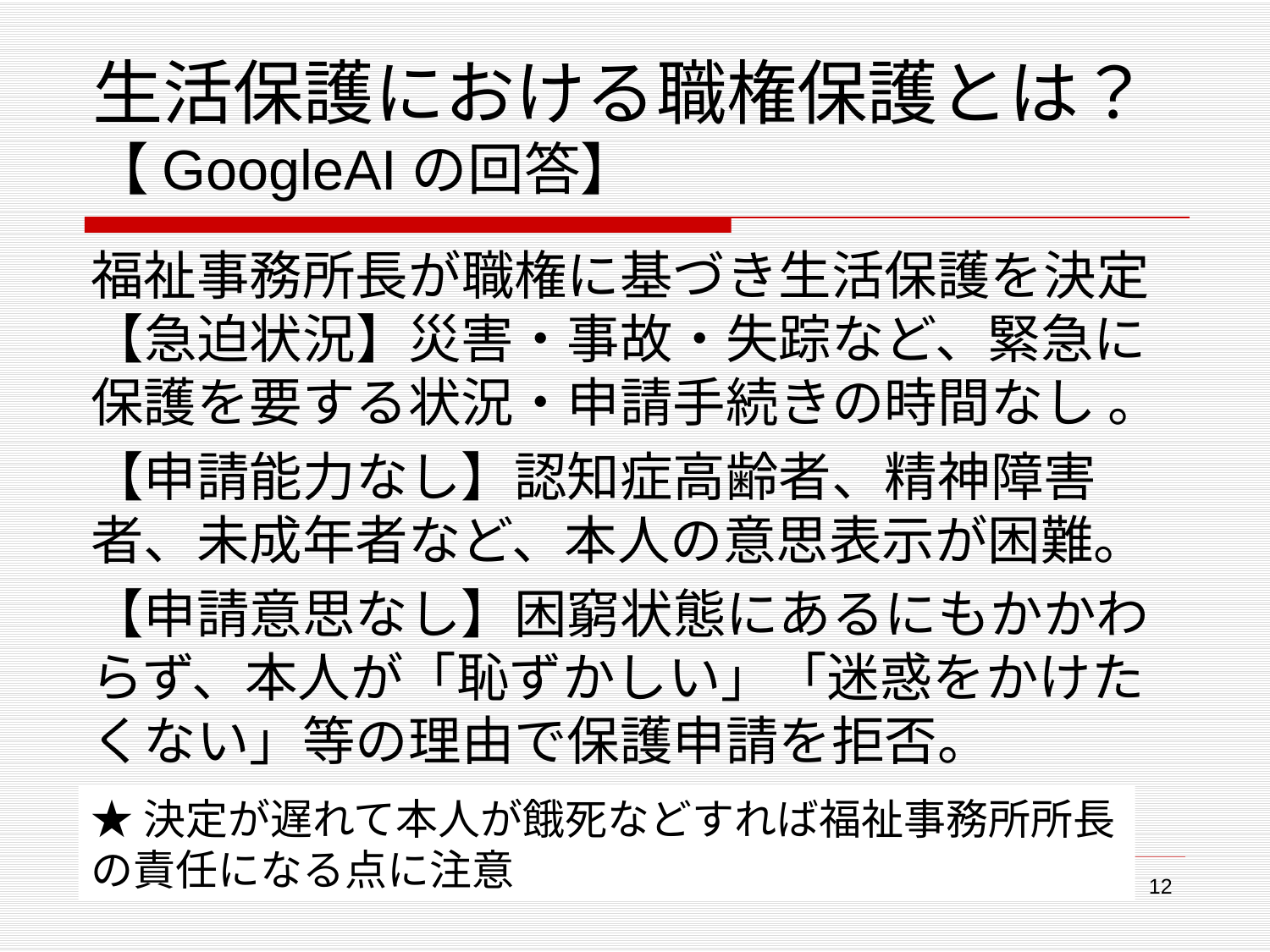

# 生活保護における職権保護とは？ 【GoogleAIの回答】
福祉事務所長が職権に基づき生活保護を決定【急迫状況】災害・事故・失踪など、緊急に保護を要する状況・申請手続きの時間なし 。
【申請能力なし】認知症高齢者、精神障害者、未成年者など、本人の意思表示が困難。
【申請意思なし】困窮状態にあるにもかかわらず、本人が「恥ずかしい」「迷惑をかけたくない」等の理由で保護申請を拒否。

★決定が遅れて本人が餓死などすれば福祉事務所所長の責任になる点に注意
12